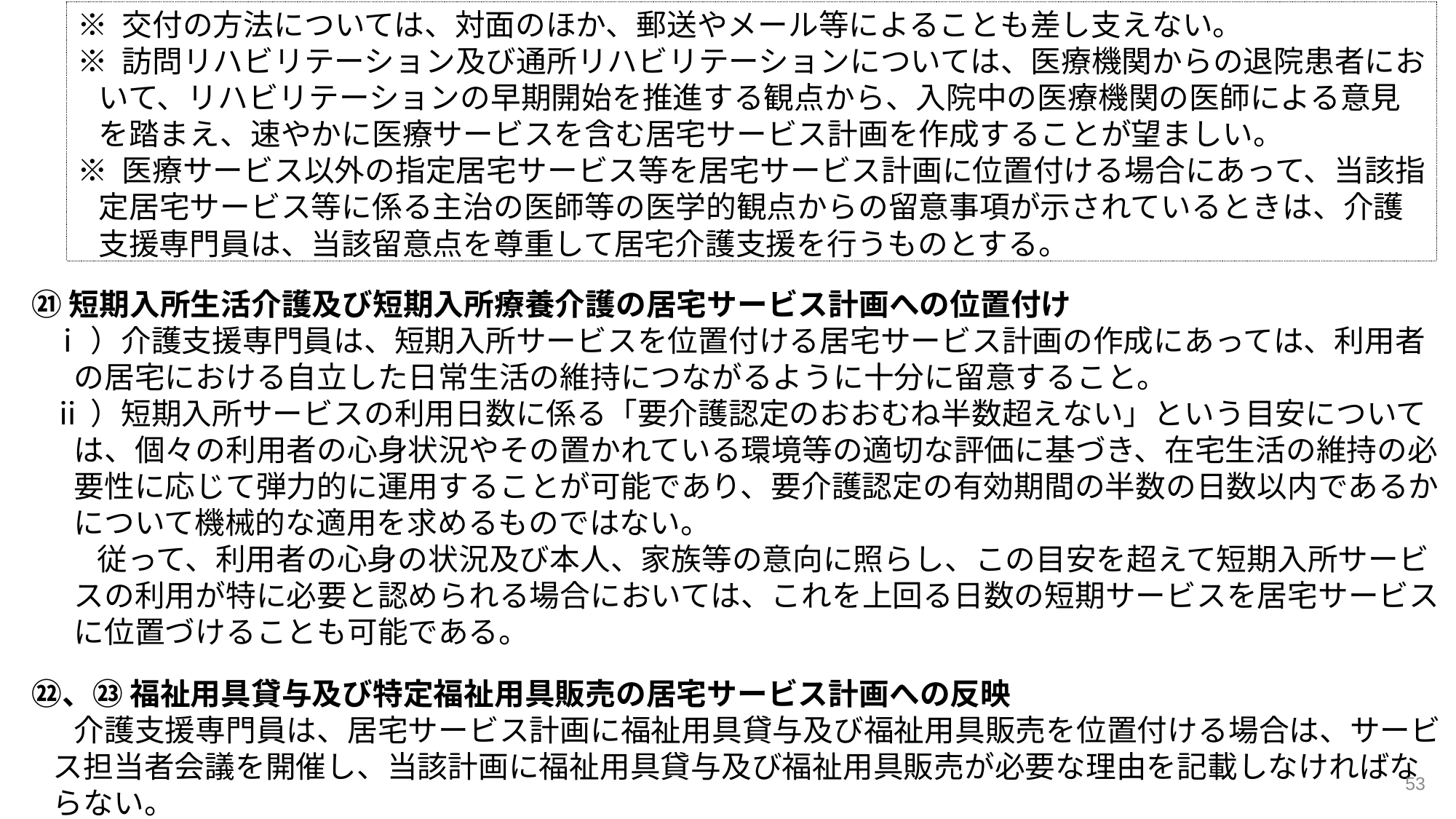

※ 交付の方法については、対面のほか、郵送やメール等によることも差し支えない。
※ 訪問リハビリテーション及び通所リハビリテーションについては、医療機関からの退院患者において、リハビリテーションの早期開始を推進する観点から、入院中の医療機関の医師による意見を踏まえ、速やかに医療サービスを含む居宅サービス計画を作成することが望ましい。
※ 医療サービス以外の指定居宅サービス等を居宅サービス計画に位置付ける場合にあって、当該指定居宅サービス等に係る主治の医師等の医学的観点からの留意事項が示されているときは、介護支援専門員は、当該留意点を尊重して居宅介護支援を行うものとする。
㉑ 短期入所生活介護及び短期入所療養介護の居宅サービス計画への位置付け
ⅰ）介護支援専門員は、短期入所サービスを位置付ける居宅サービス計画の作成にあっては、利用者の居宅における自立した日常生活の維持につながるように十分に留意すること。
ⅱ）短期入所サービスの利用日数に係る「要介護認定のおおむね半数超えない」という目安については、個々の利用者の心身状況やその置かれている環境等の適切な評価に基づき、在宅生活の維持の必要性に応じて弾力的に運用することが可能であり、要介護認定の有効期間の半数の日数以内であるかについて機械的な適用を求めるものではない。
従って、利用者の心身の状況及び本人、家族等の意向に照らし、この目安を超えて短期入所サービスの利用が特に必要と認められる場合においては、これを上回る日数の短期サービスを居宅サービスに位置づけることも可能である。

㉒、㉓ 福祉用具貸与及び特定福祉用具販売の居宅サービス計画への反映
介護支援専門員は、居宅サービス計画に福祉用具貸与及び福祉用具販売を位置付ける場合は、サービス担当者会議を開催し、当該計画に福祉用具貸与及び福祉用具販売が必要な理由を記載しなければならない。
53